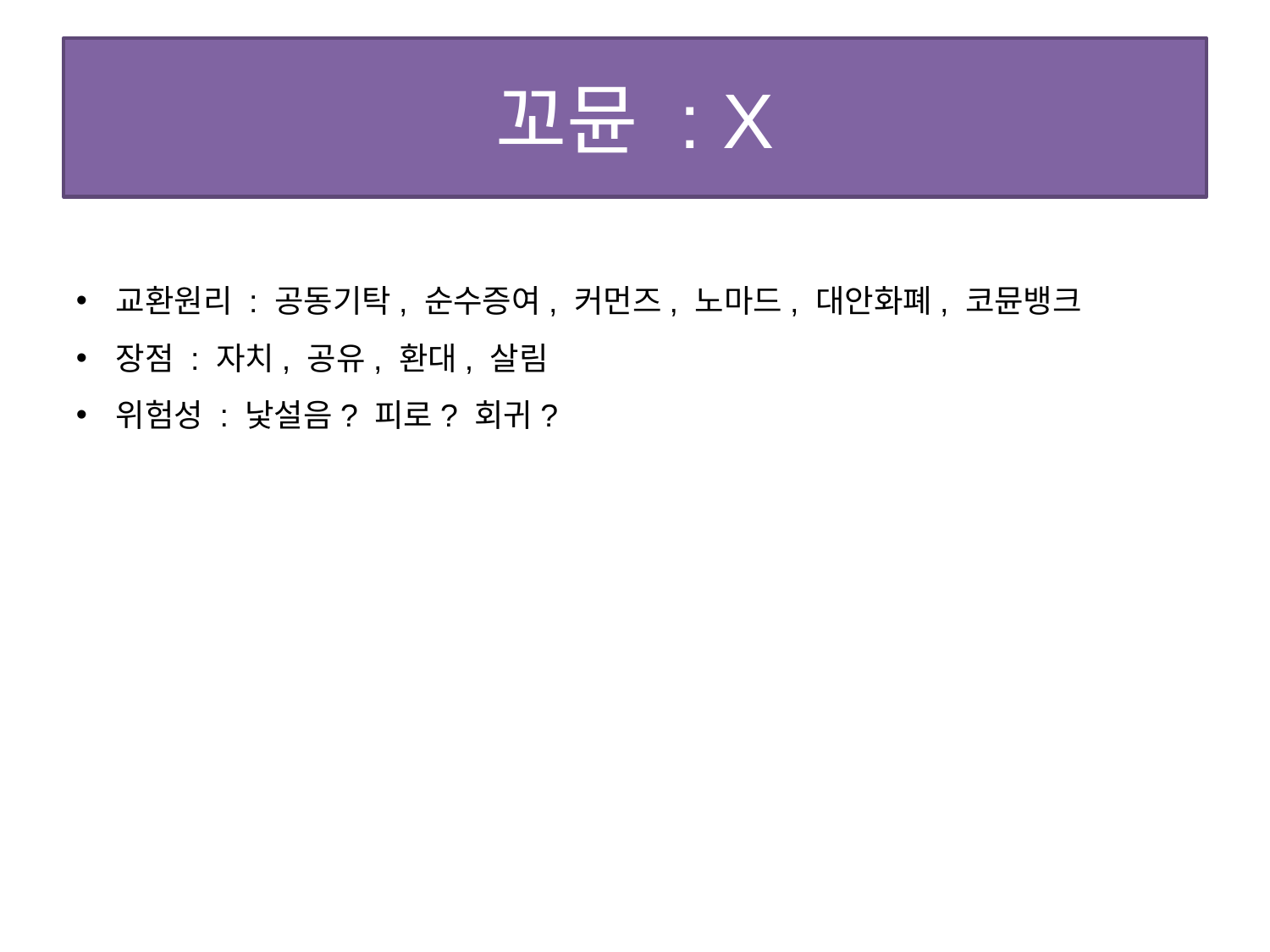

# 꼬뮨 : X
교환원리 : 공동기탁, 순수증여, 커먼즈, 노마드, 대안화폐, 코뮨뱅크
장점 : 자치, 공유, 환대, 살림
위험성 : 낯설음? 피로? 회귀?